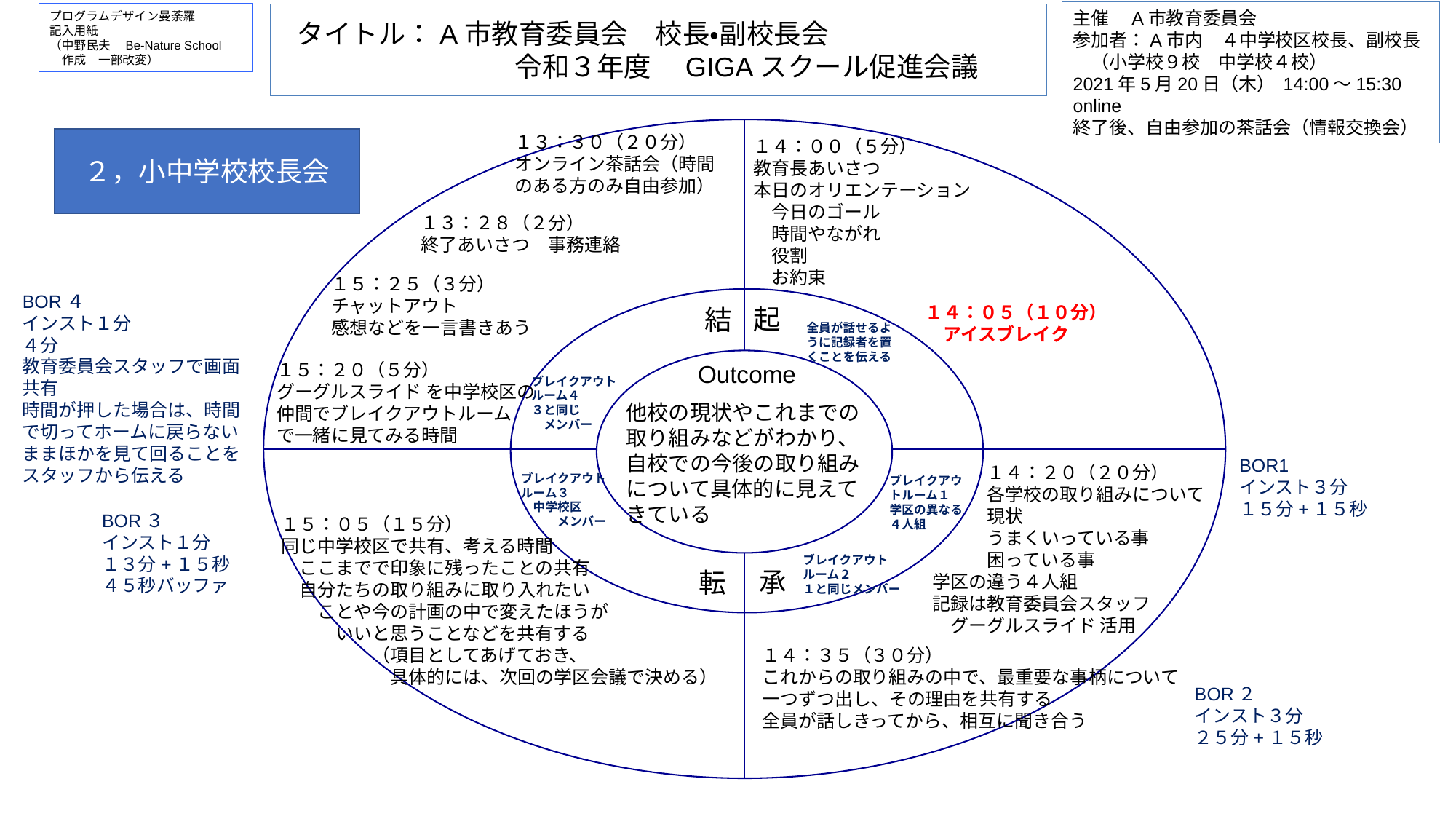

主催　A市教育委員会
参加者：A市内　４中学校区校長、副校長
　（小学校９校　中学校４校）
2021年5月20日（木） 14:00〜15:30 online
終了後、自由参加の茶話会（情報交換会）
プログラムデザイン曼荼羅
記入用紙
（中野民夫　Be-Nature School
　作成　一部改変）

タイトル：A市教育委員会　校長・副校長会
　　　　　　　　令和３年度　GIGAスクール促進会議

１３：３０（２０分）
オンライン茶話会（時間のある方のみ自由参加）
２，小中学校校長会
１４：００（５分）
教育長あいさつ
本日のオリエンテーション
　今日のゴール
　時間やながれ
　役割
　お約束
１３：２８（２分）
終了あいさつ　事務連絡
１５：２５（３分）
チャットアウト
感想などを一言書きあう

BOR４
インスト１分
４分
教育委員会スタッフで画面共有
時間が押した場合は、時間で切ってホームに戻らないままほかを見て回ることをスタッフから伝える
１４：０５（１０分）
　アイスブレイク

起
結
全員が話せるように記録者を置くことを伝える
１５：２０（５分）
グーグルスライド を中学校区の
仲間でブレイクアウトルーム
で一緒に見てみる時間
Outcome
ブレイクアウトルーム４
３と同じ
　メンバー
他校の現状やこれまでの取り組みなどがわかり、自校での今後の取り組みについて具体的に見えてきている
BOR1
インスト３分
１５分+１５秒

　　　１４：２０（２０分）
　　　各学校の取り組みについて
　　　現状
　　　うまくいっている事
　　　困っている事
学区の違う４人組
記録は教育委員会スタッフ
　グーグルスライド 活用

ブレイクアウトルーム３
　中学校区
　　　メンバー
ブレイクアウトルーム１
学区の異なる４人組
BOR３
インスト１分
１３分+１５秒
４５秒バッファ
１５：０５（１５分）
同じ中学校区で共有、考える時間
　ここまでで印象に残ったことの共有
　自分たちの取り組みに取り入れたい
　　ことや今の計画の中で変えたほうが
　　　いいと思うことなどを共有する
　　　　　（項目としてあげておき、
　　　　　　具体的には、次回の学区会議で決める）

ブレイクアウトルーム２
１と同じメンバー
承
転
１４：３５（３０分）
これからの取り組みの中で、最重要な事柄について
一つずつ出し、その理由を共有する
全員が話しきってから、相互に聞き合う

BOR２
インスト３分
２５分+１５秒